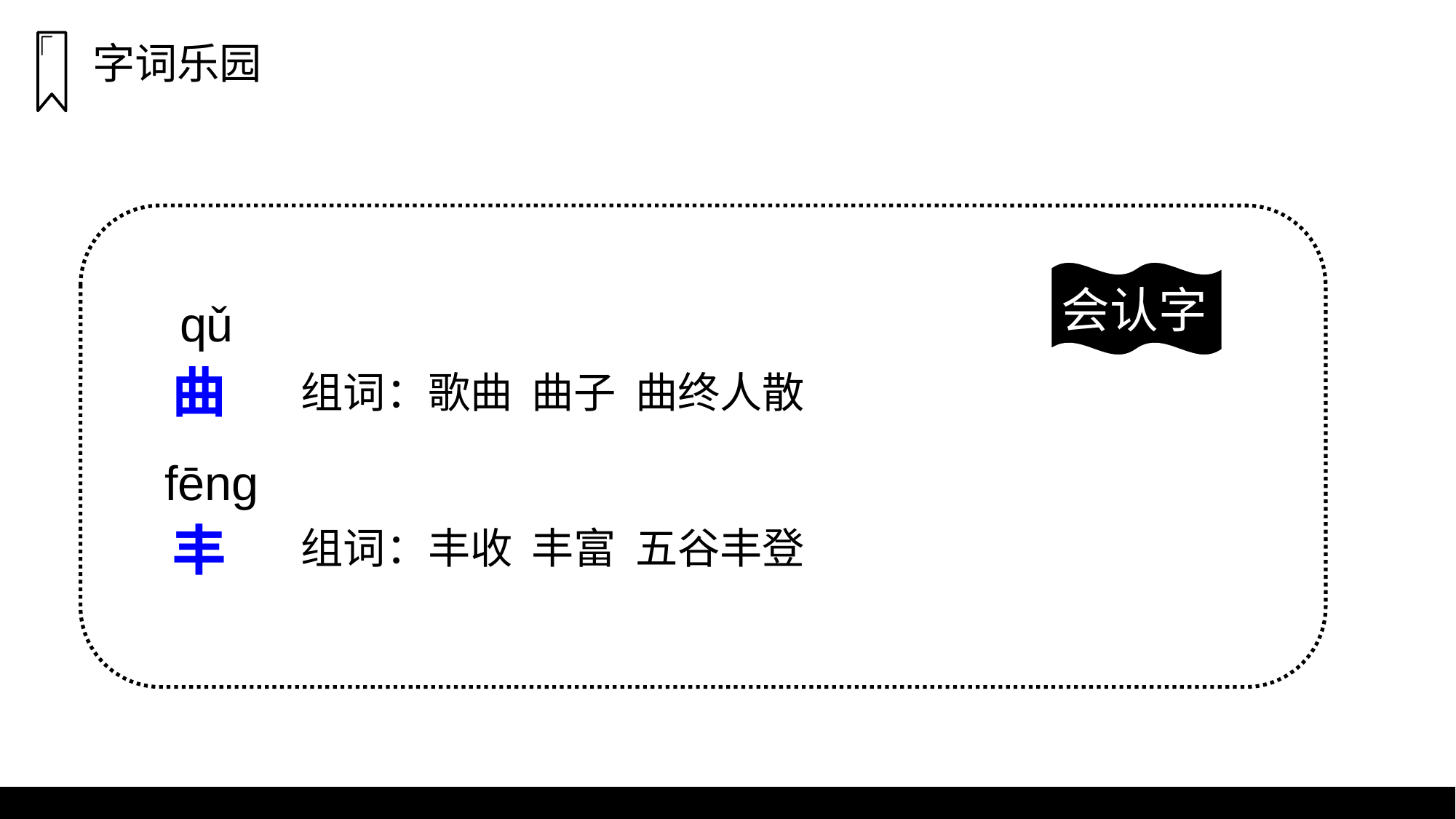

字词乐园

会认字
qǔ
曲
组词：歌曲  曲子  曲终人散
fēnɡ
丰
组词：丰收  丰富  五谷丰登